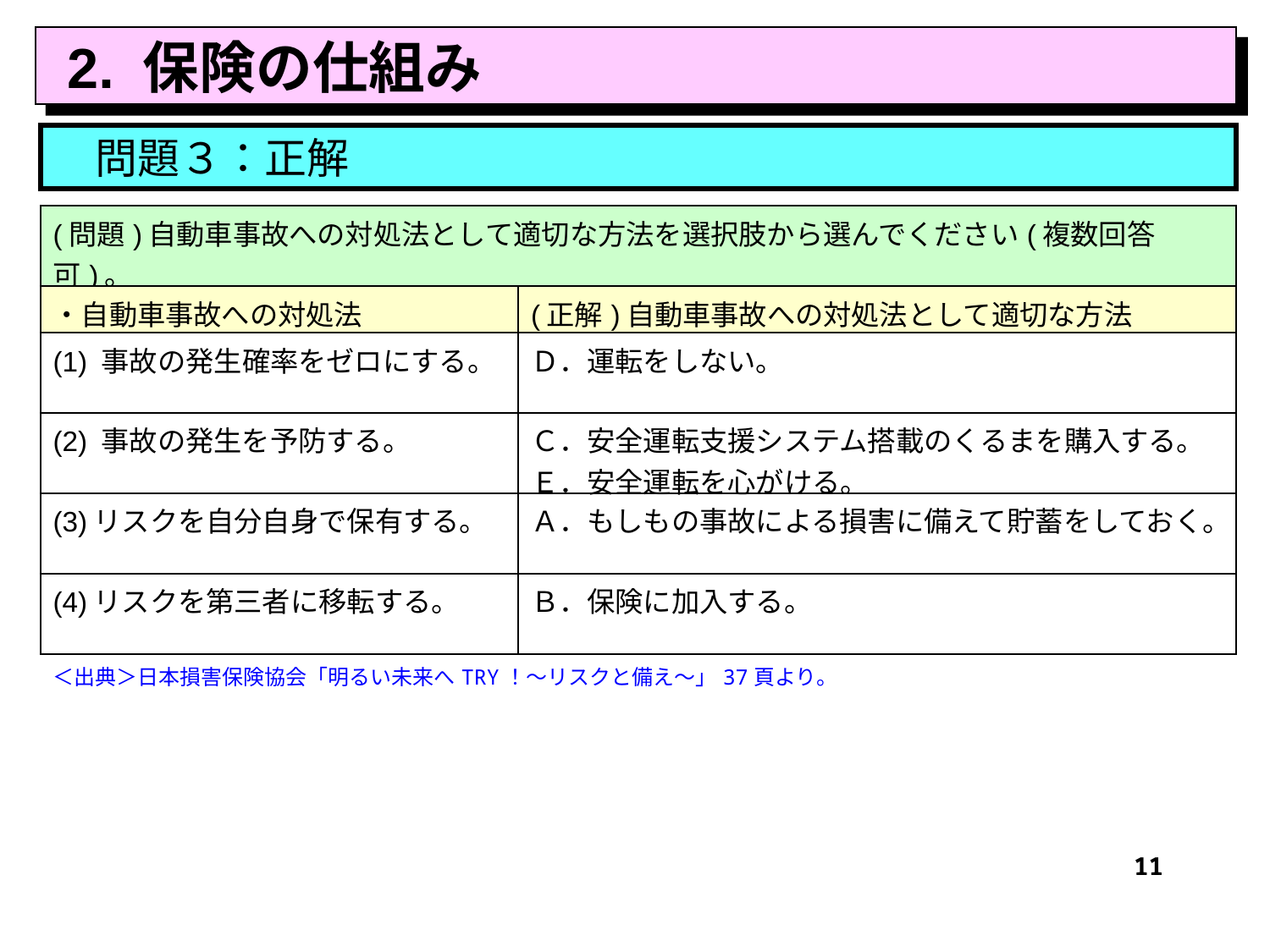

2. 保険の仕組み
　問題３：正解
| (問題)自動車事故への対処法として適切な方法を選択肢から選んでください(複数回答可)。 |  |
| --- | --- |
| ・自動車事故への対処法 | (正解)自動車事故への対処法として適切な方法 |
| (1) 事故の発生確率をゼロにする。 | Ｄ．運転をしない。 |
| (2) 事故の発生を予防する。 | Ｃ．安全運転支援システム搭載のくるまを購入する。 Ｅ．安全運転を心がける。 |
| (3)リスクを自分自身で保有する。 | Ａ．もしもの事故による損害に備えて貯蓄をしておく。 |
| (4)リスクを第三者に移転する。 | Ｂ．保険に加入する。 |
| ＜出典＞日本損害保険協会「明るい未来へTRY！～リスクと備え～」37頁より。 |  |
11